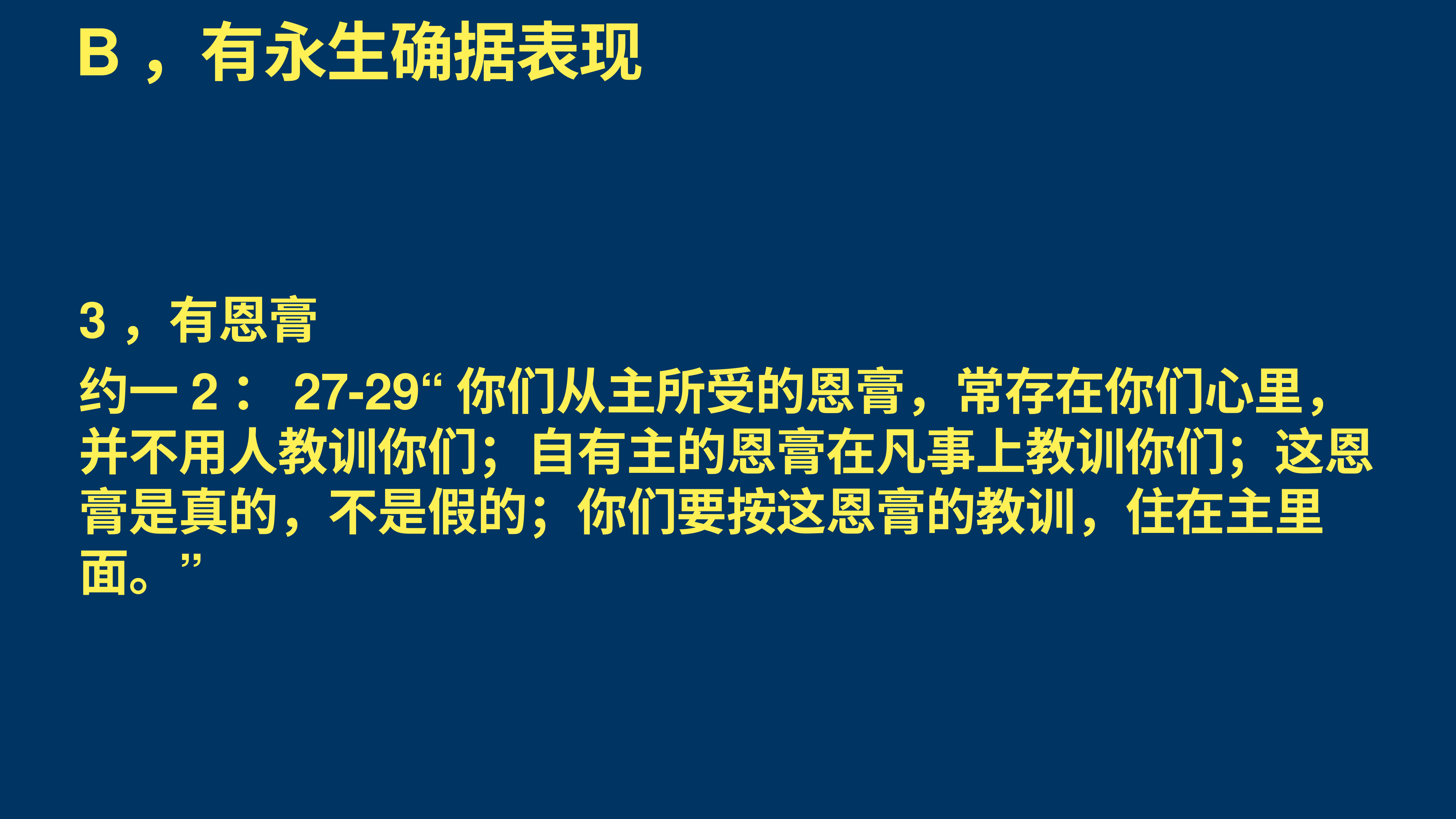

# B，有永生确据表现
3，有恩膏
约一2：27-29“你们从主所受的恩膏，常存在你们心里，并不用人教训你们；自有主的恩膏在凡事上教训你们；这恩膏是真的，不是假的；你们要按这恩膏的教训，住在主里面。”